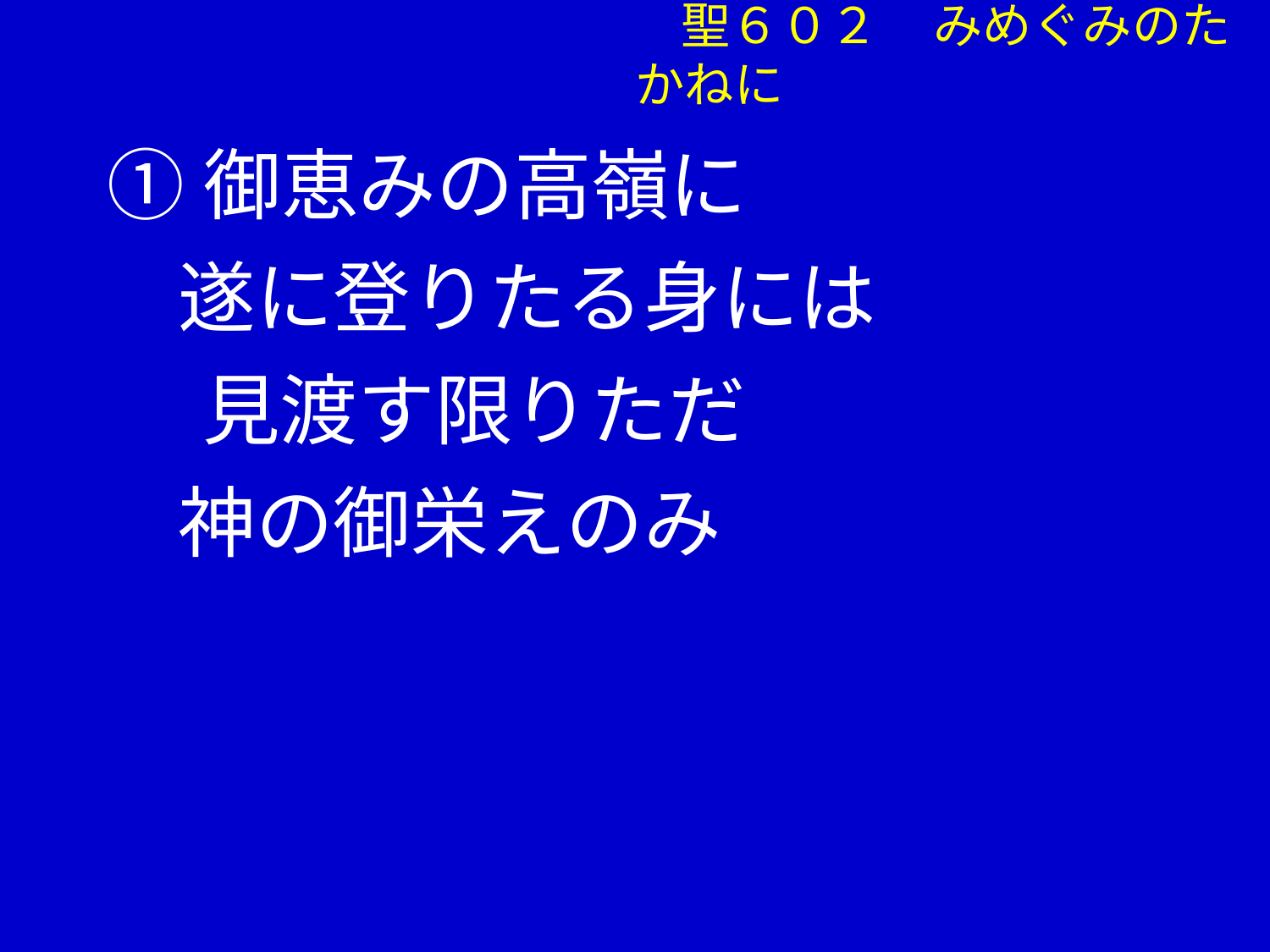

聖６０２     みめぐみのたかねに
①御恵みの高嶺に
   遂に登りたる身には
　 見渡す限りただ
   神の御栄えのみ